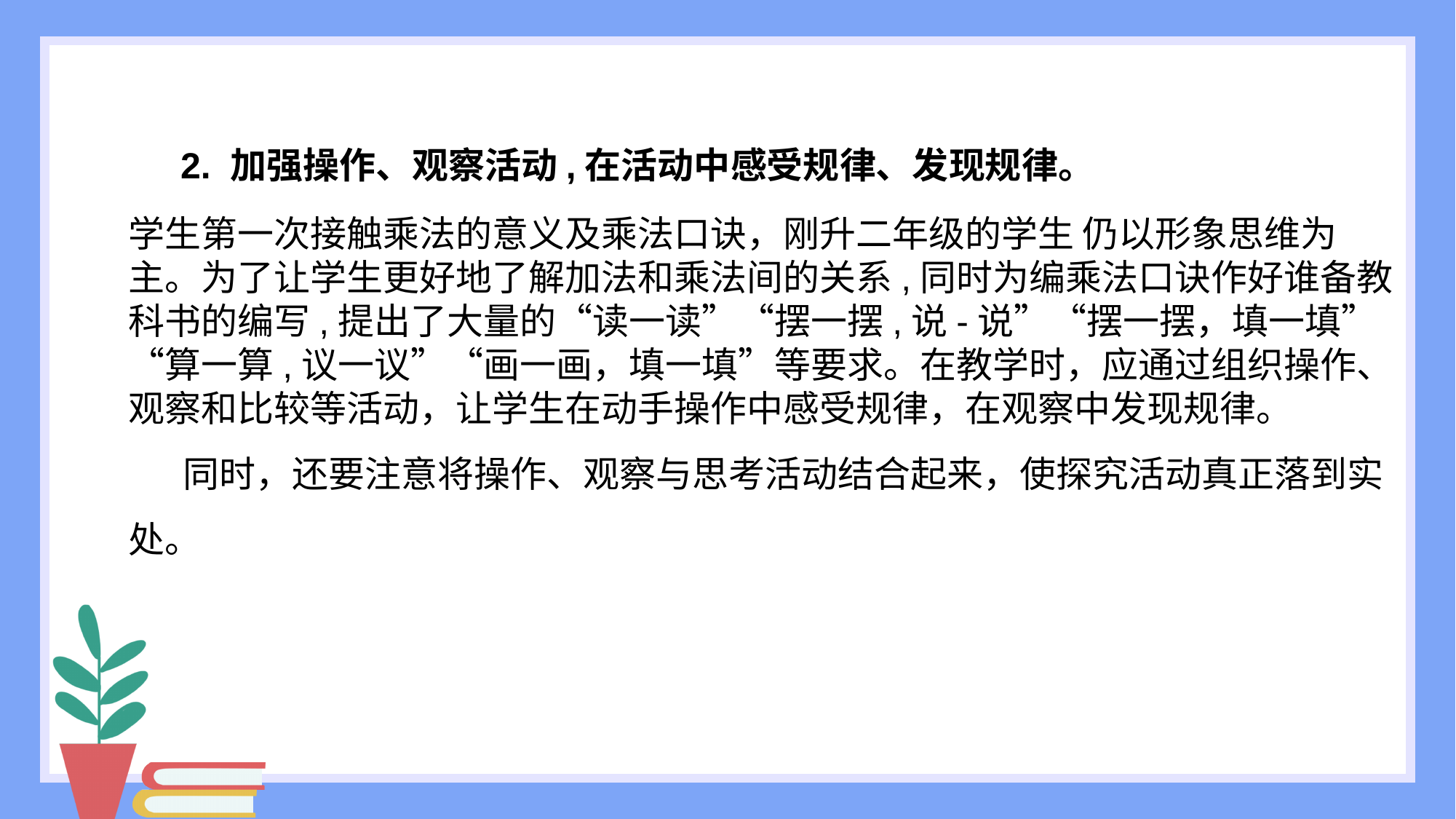

2. 加强操作、观察活动,在活动中感受规律、发现规律。
学生第一次接触乘法的意义及乘法口诀，刚升二年级的学生 仍以形象思维为主。为了让学生更好地了解加法和乘法间的关系,同时为编乘法口诀作好谁备教科书的编写,提出了大量的“读一读”“摆一摆,说-说”“摆一摆，填一填”“算一算,议一议”“画一画，填一填”等要求。在教学时，应通过组织操作、观察和比较等活动，让学生在动手操作中感受规律，在观察中发现规律。同时，还要注意将操作、观察与思考活动结合起来，使探究活动真正落到实处。